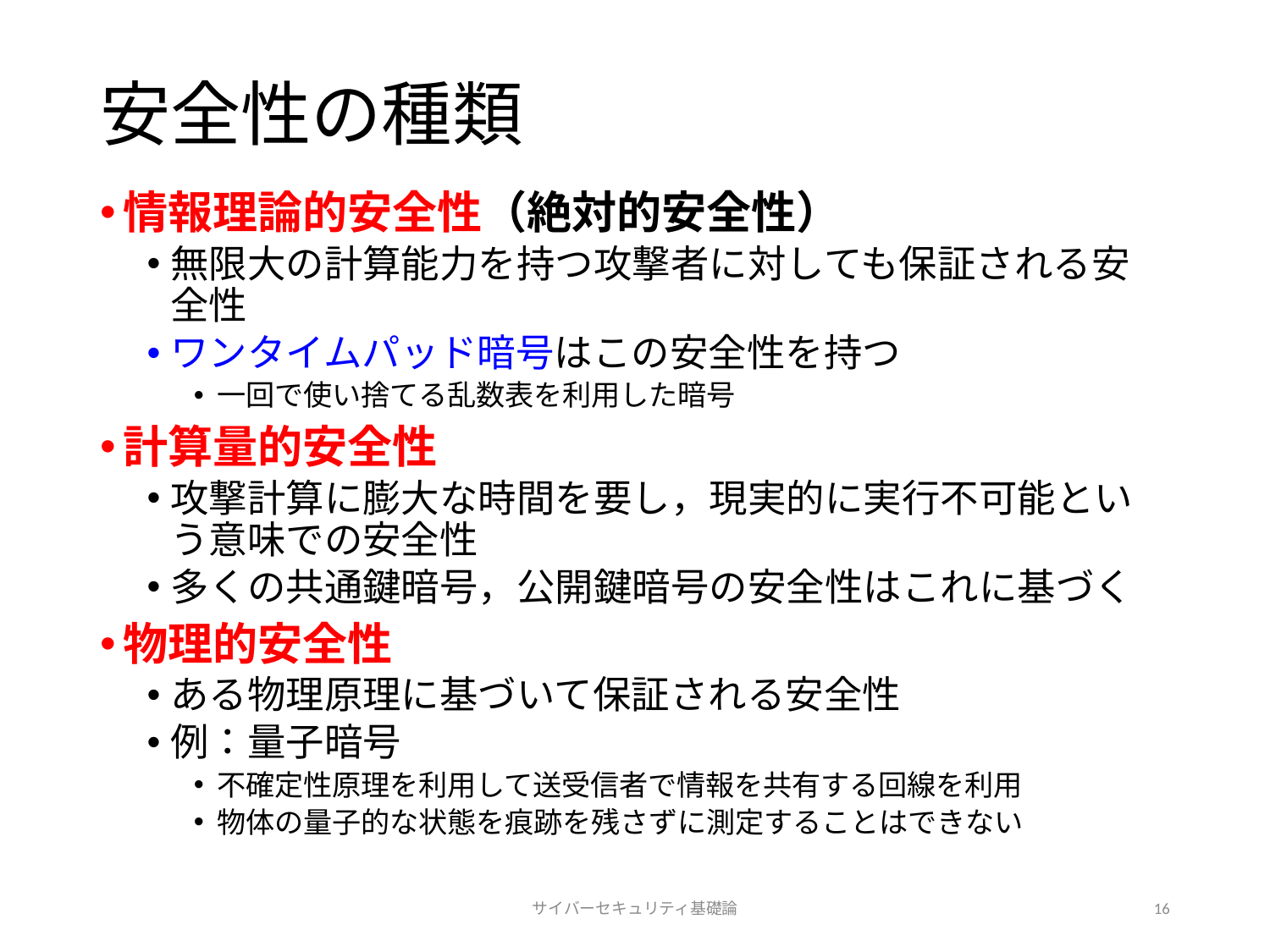

# 安全性の種類
情報理論的安全性（絶対的安全性）
無限大の計算能力を持つ攻撃者に対しても保証される安全性
ワンタイムパッド暗号はこの安全性を持つ
一回で使い捨てる乱数表を利用した暗号
計算量的安全性
攻撃計算に膨大な時間を要し，現実的に実行不可能という意味での安全性
多くの共通鍵暗号，公開鍵暗号の安全性はこれに基づく
物理的安全性
ある物理原理に基づいて保証される安全性
例：量子暗号
不確定性原理を利用して送受信者で情報を共有する回線を利用
物体の量子的な状態を痕跡を残さずに測定することはできない

サイバーセキュリティ基礎論
16